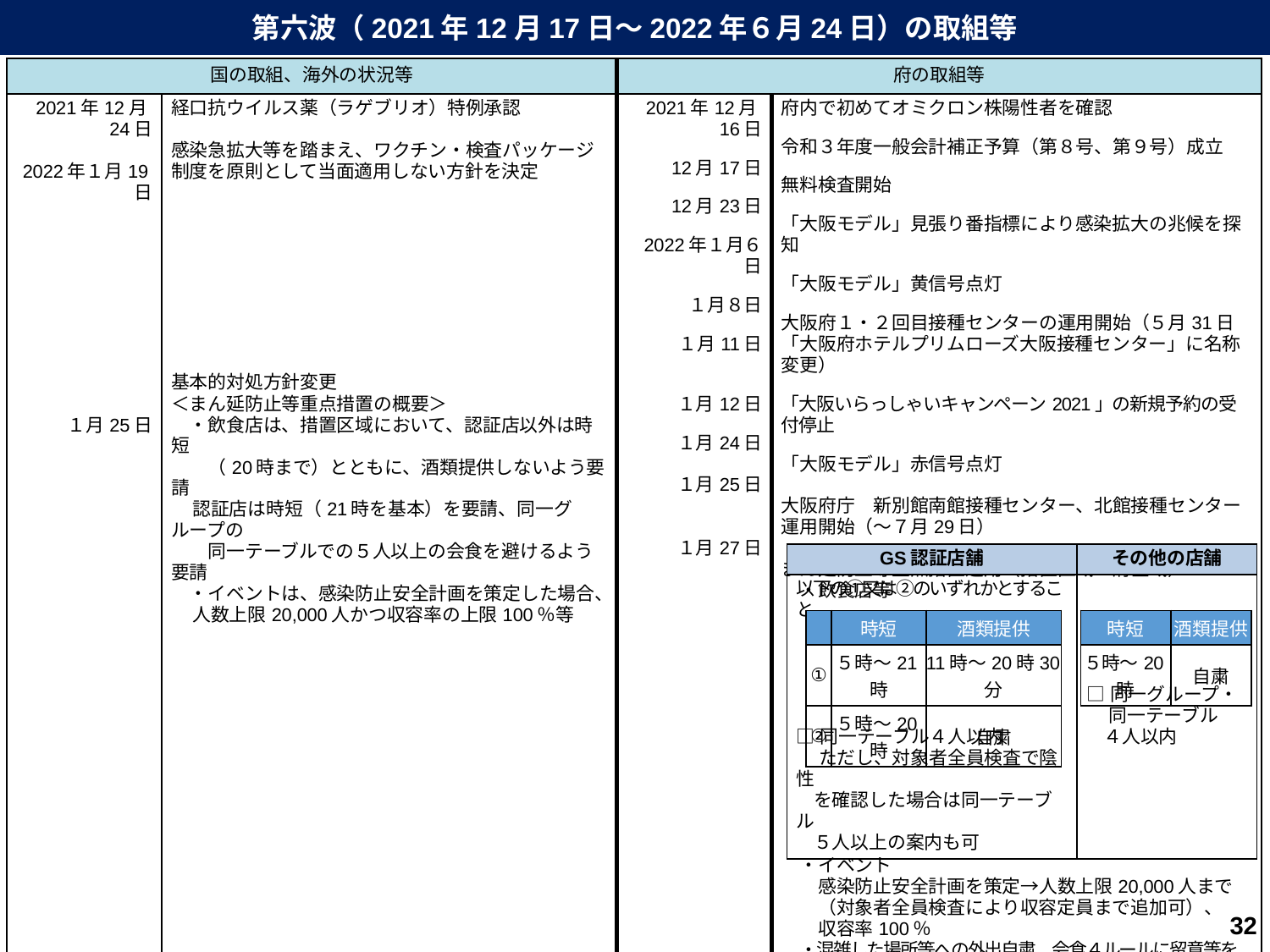

第六波（2021年12月17日～2022年６月24日）の取組等
| 国の取組、海外の状況等 |  | 府の取組等 |  |
| --- | --- | --- | --- |
| 2021年12月24日 2022年１月19日 １月25日 | 経口抗ウイルス薬（ラゲブリオ）特例承認 感染急拡大等を踏まえ、ワクチン・検査パッケージ制度を原則として当面適用しない方針を決定 基本的対処方針変更 ＜まん延防止等重点措置の概要＞ 　・飲食店は、措置区域において、認証店以外は時短 　　（20時まで）とともに、酒類提供しないよう要請 認証店は時短（21時を基本）を要請、同一グループの 　　同一テーブルでの５人以上の会食を避けるよう要請 　・イベントは、感染防止安全計画を策定した場合、 人数上限20,000人かつ収容率の上限100％等 | 2021年12月16日 12月17日 12月23日 2022年１月６日 １月８日 １月11日 １月12日 １月24日 １月25日 １月27日 １月27日～５月31日 | 府内で初めてオミクロン株陽性者を確認 令和３年度一般会計補正予算（第８号、第９号）成立 無料検査開始 「大阪モデル」見張り番指標により感染拡大の兆候を探知 「大阪モデル」黄信号点灯 大阪府１・２回目接種センターの運用開始（５月31日「大阪府ホテルプリムローズ大阪接種センター」に名称変更） 「大阪いらっしゃいキャンペーン2021」の新規予約の受付停止 「大阪モデル」赤信号点灯 大阪府庁　新別館南館接種センター、北館接種センター運用開始（～７月29日） まん延防止等重点措置適用（措置区域：府全域） 　・飲食店等 　　 　・イベント 　　感染防止安全計画を策定→人数上限20,000人まで 　　（対象者全員検査により収容定員まで追加可）、 　　収容率100％ 　・混雑した場所等への外出自粛、会食４ルールに留意等を要請 高齢者施設等の施設内療養経費の国制度への上乗せ支援 |
| GS認証店舗 | その他の店舗 |
| --- | --- |
| 以下の①又は②のいずれかとすること □同一テーブル４人以内 　 ただし、対象者全員検査で陰性 を確認した場合は同一テーブル ５人以上の案内も可 | □同一グループ・ 　 同一テーブル ４人以内 |
|  | 時短 | 酒類提供 |
| --- | --- | --- |
| ① | ５時～21時 | 11時～20時30分 |
| ② | ５時～20時 | 自粛 |
| 時短 | 酒類提供 |
| --- | --- |
| ５時～20時 | 自粛 |
32